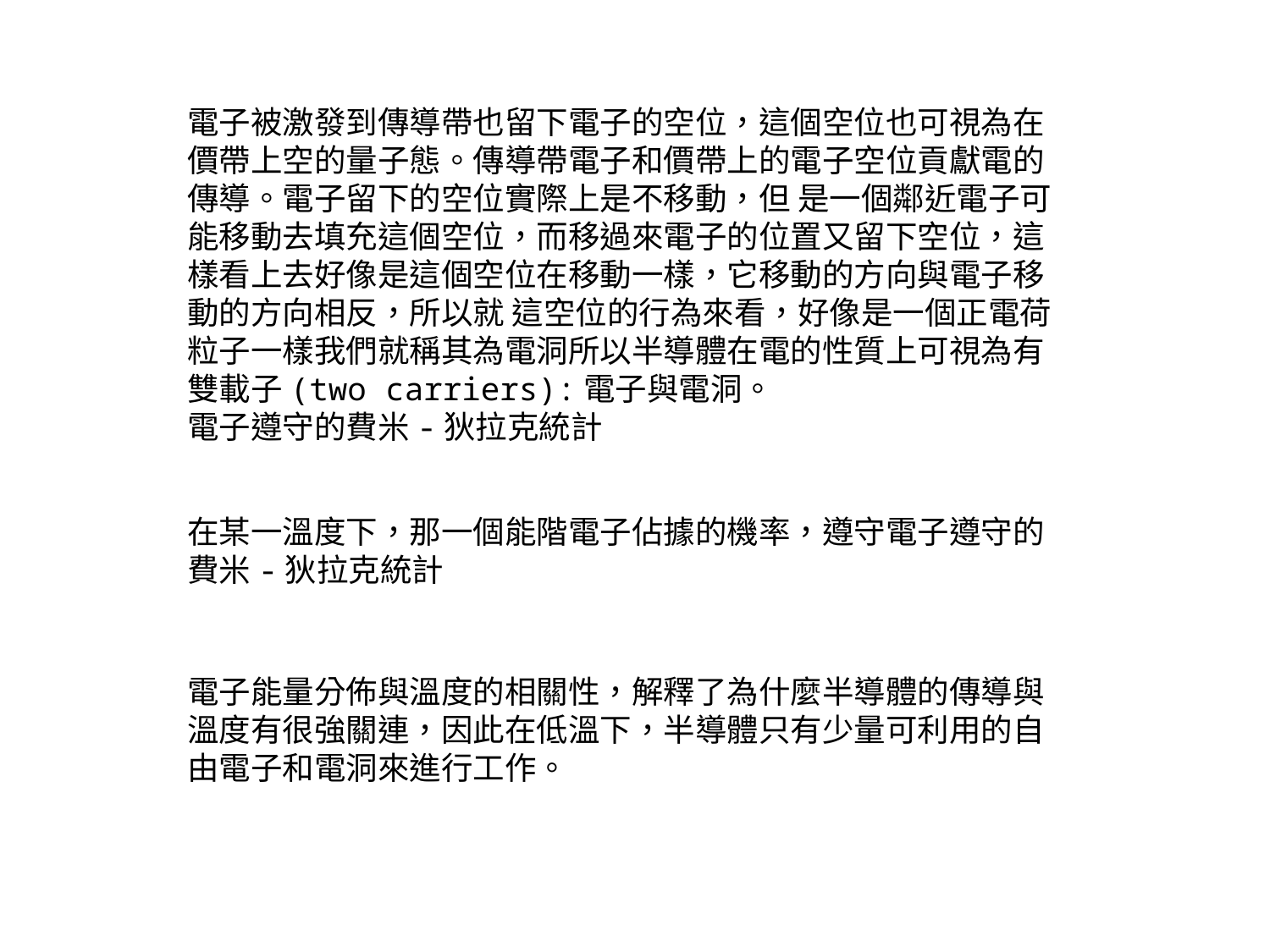

電子被激發到傳導帶也留下電子的空位，這個空位也可視為在價帶上空的量子態。傳導帶電子和價帶上的電子空位貢獻電的傳導。電子留下的空位實際上是不移動，但 是一個鄰近電子可能移動去填充這個空位，而移過來電子的位置又留下空位，這樣看上去好像是這個空位在移動一樣，它移動的方向與電子移動的方向相反，所以就 這空位的行為來看，好像是一個正電荷粒子一樣我們就稱其為電洞所以半導體在電的性質上可視為有雙載子(two carriers):電子與電洞。
電子遵守的費米-狄拉克統計
在某一溫度下，那一個能階電子佔據的機率，遵守電子遵守的費米-狄拉克統計
電子能量分佈與溫度的相關性，解釋了為什麼半導體的傳導與溫度有很強關連，因此在低溫下，半導體只有少量可利用的自由電子和電洞來進行工作。